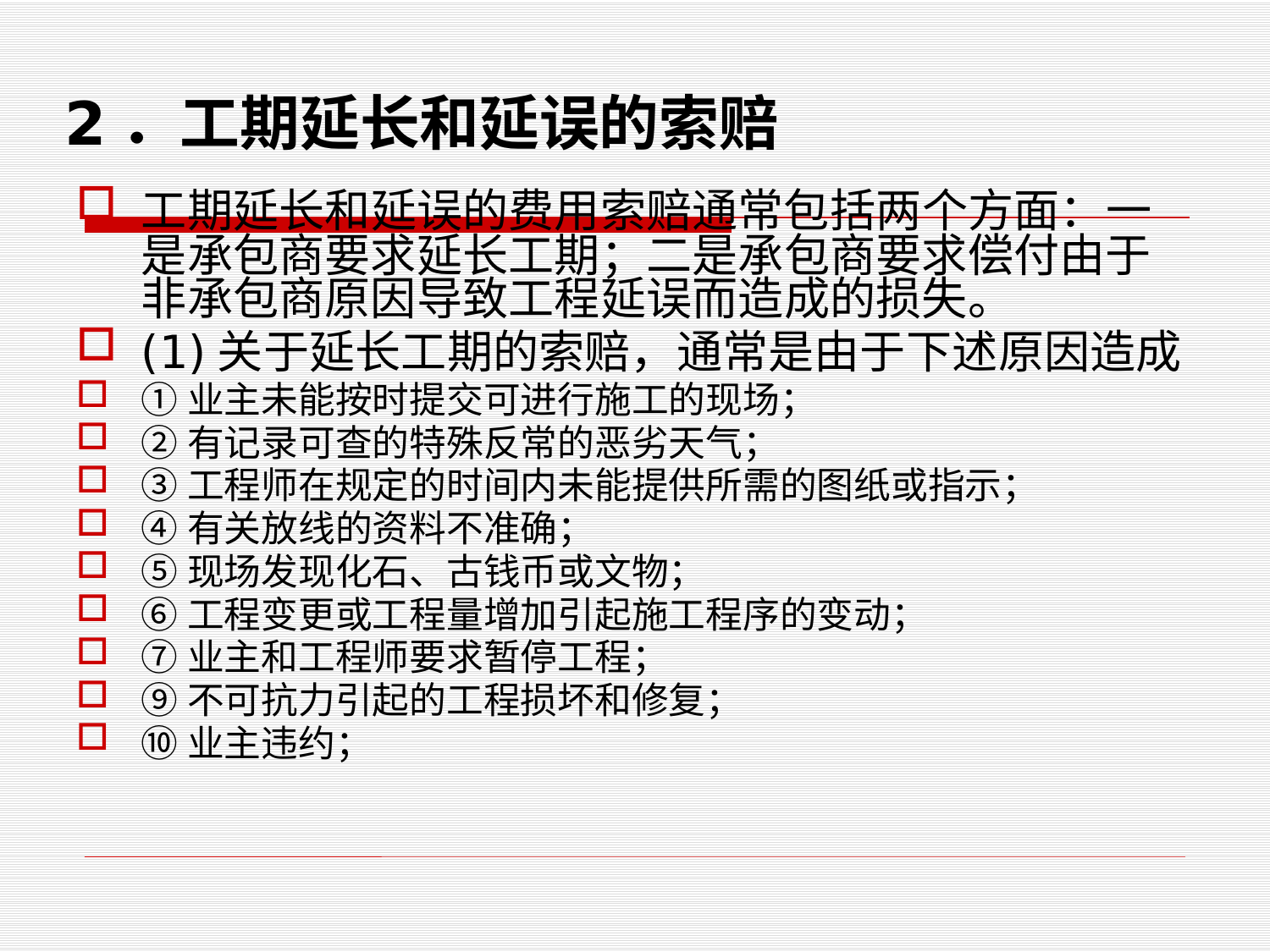

2．工期延长和延误的索赔
工期延长和延误的费用索赔通常包括两个方面：一是承包商要求延长工期；二是承包商要求偿付由于非承包商原因导致工程延误而造成的损失。
(1)关于延长工期的索赔，通常是由于下述原因造成
①业主未能按时提交可进行施工的现场；
②有记录可查的特殊反常的恶劣天气；
③工程师在规定的时间内未能提供所需的图纸或指示；
④有关放线的资料不准确；
⑤现场发现化石、古钱币或文物；
⑥工程变更或工程量增加引起施工程序的变动；
⑦业主和工程师要求暂停工程；
⑨不可抗力引起的工程损坏和修复；
⑩业主违约；